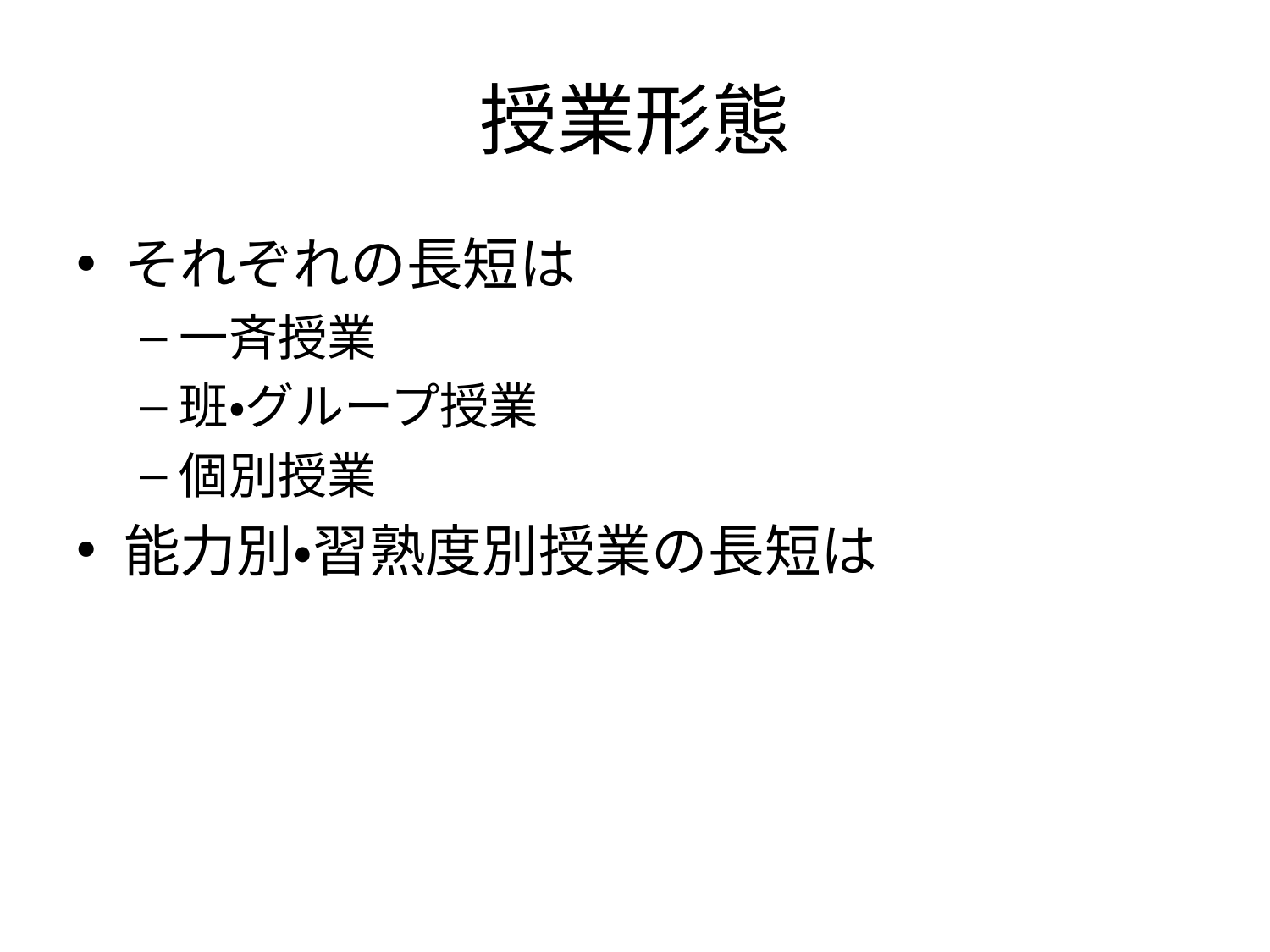

# 授業形態
それぞれの長短は
一斉授業
班・グループ授業
個別授業
能力別・習熟度別授業の長短は